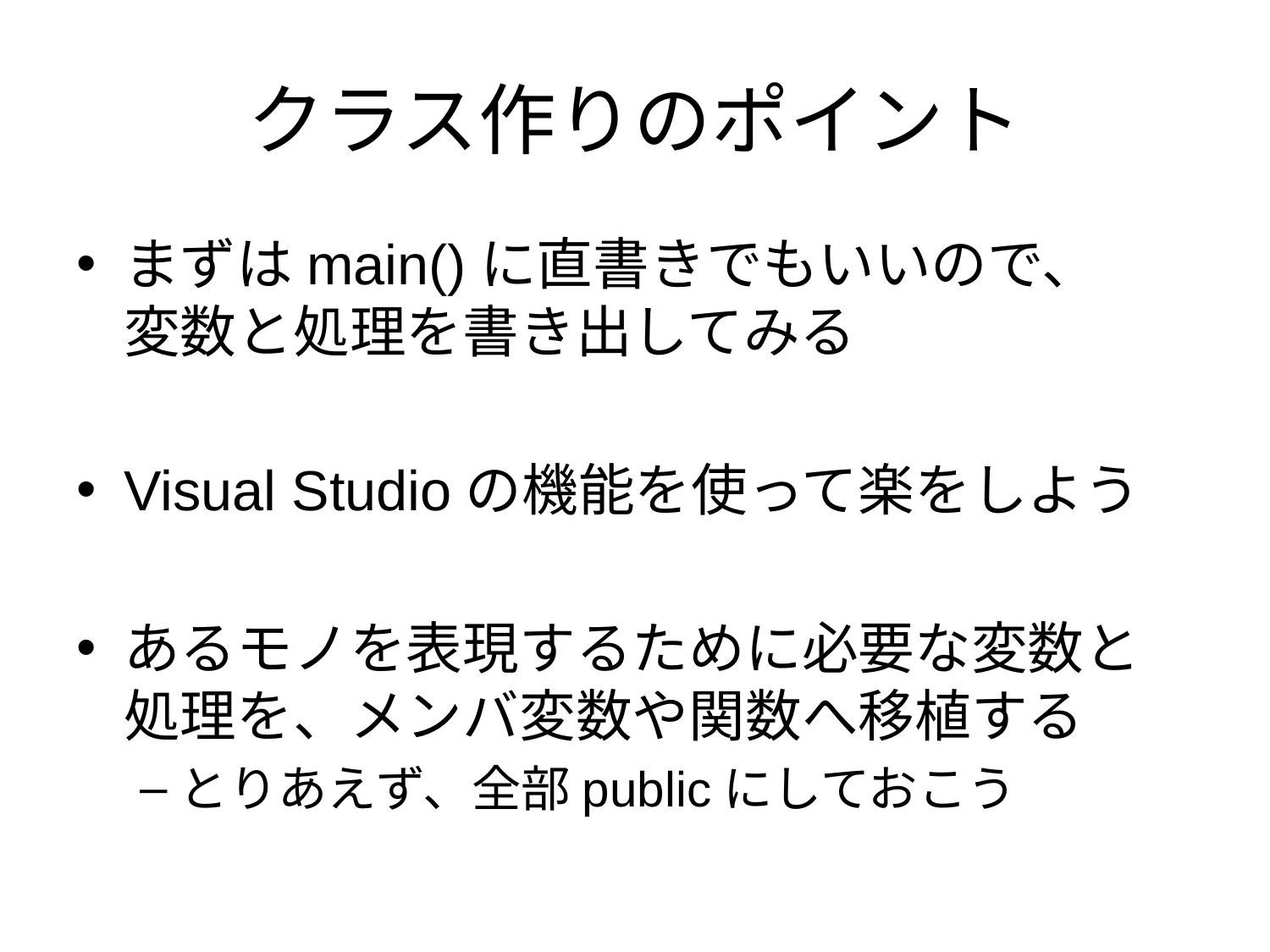

# クラス作りのポイント
まずはmain()に直書きでもいいので、
変数と処理を書き出してみる

Visual Studioの機能を使って楽をしよう

あるモノを表現するために必要な変数と処理を、メンバ変数や関数へ移植する
とりあえず、全部publicにしておこう